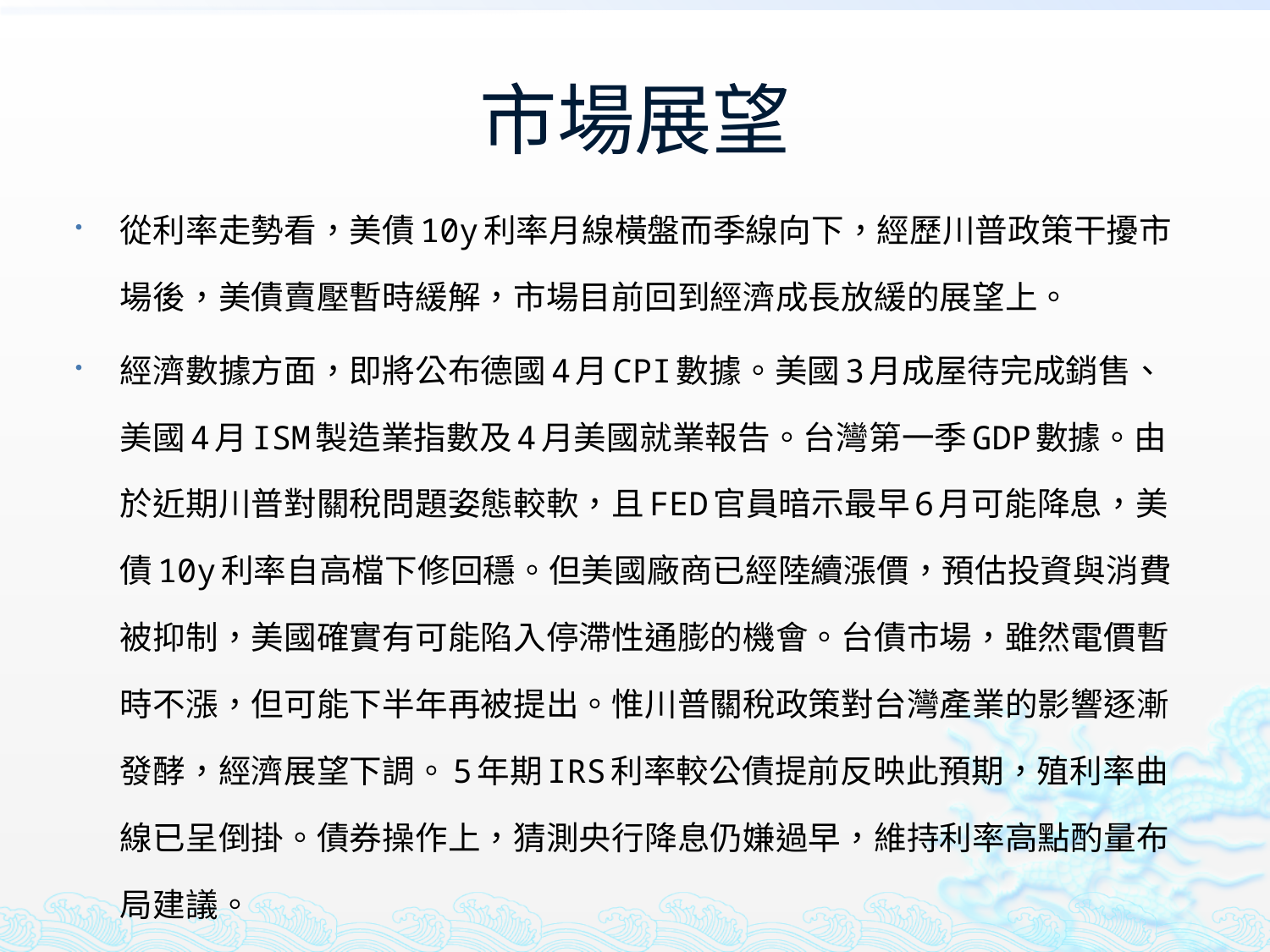

# 市場展望
從利率走勢看，美債10y利率月線橫盤而季線向下，經歷川普政策干擾市場後，美債賣壓暫時緩解，市場目前回到經濟成長放緩的展望上。
經濟數據方面，即將公布德國4月CPI數據。美國3月成屋待完成銷售、美國4月ISM製造業指數及4月美國就業報告。台灣第一季GDP數據。由於近期川普對關稅問題姿態較軟，且FED官員暗示最早6月可能降息，美債10y利率自高檔下修回穩。但美國廠商已經陸續漲價，預估投資與消費被抑制，美國確實有可能陷入停滯性通膨的機會。台債市場，雖然電價暫時不漲，但可能下半年再被提出。惟川普關稅政策對台灣產業的影響逐漸發酵，經濟展望下調。5年期IRS利率較公債提前反映此預期，殖利率曲線已呈倒掛。債券操作上，猜測央行降息仍嫌過早，維持利率高點酌量布局建議。